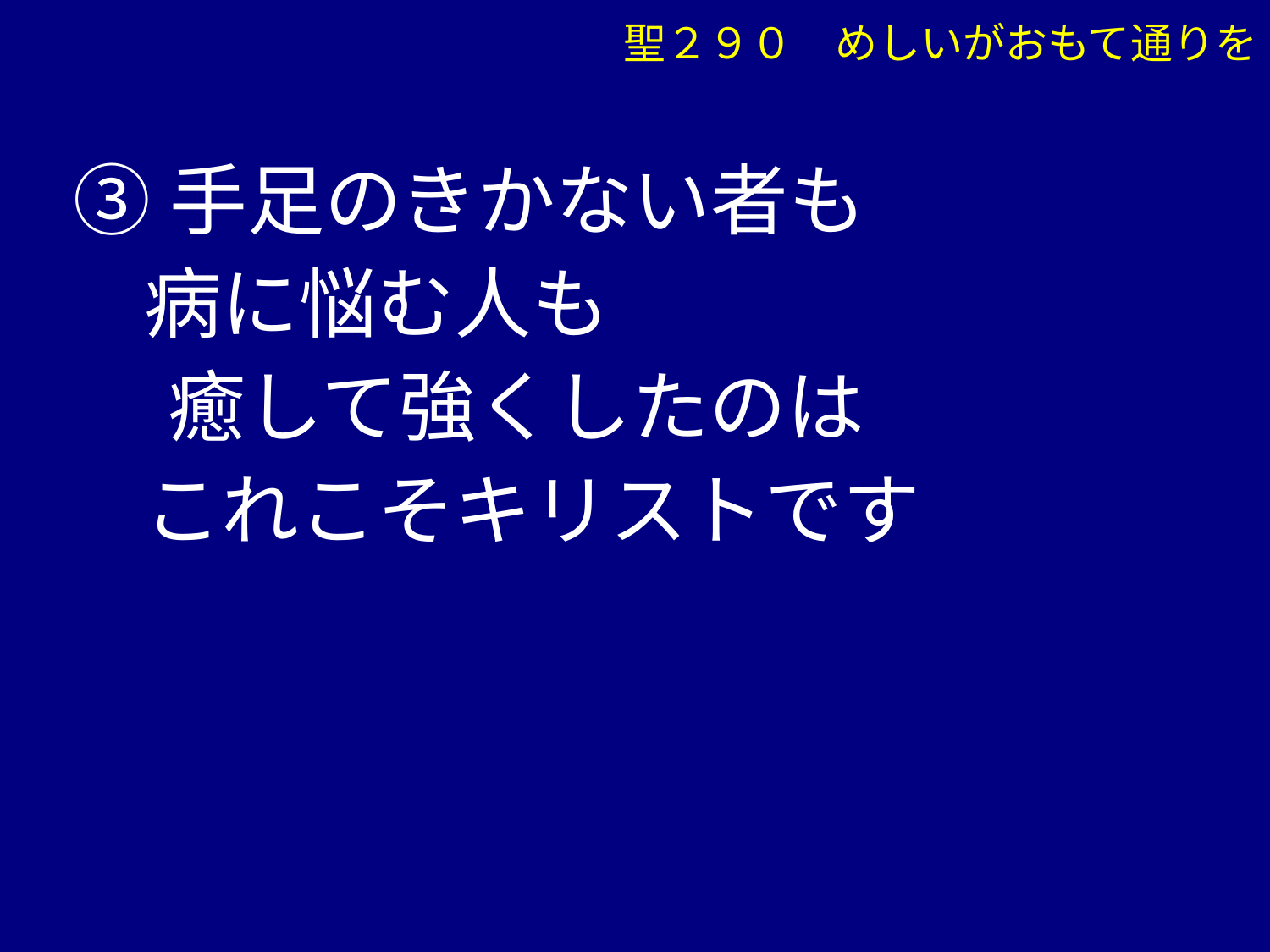

聖２９０　めしいがおもて通りを
③手足のきかない者も
   病に悩む人も
　 癒して強くしたのは
   これこそキリストです